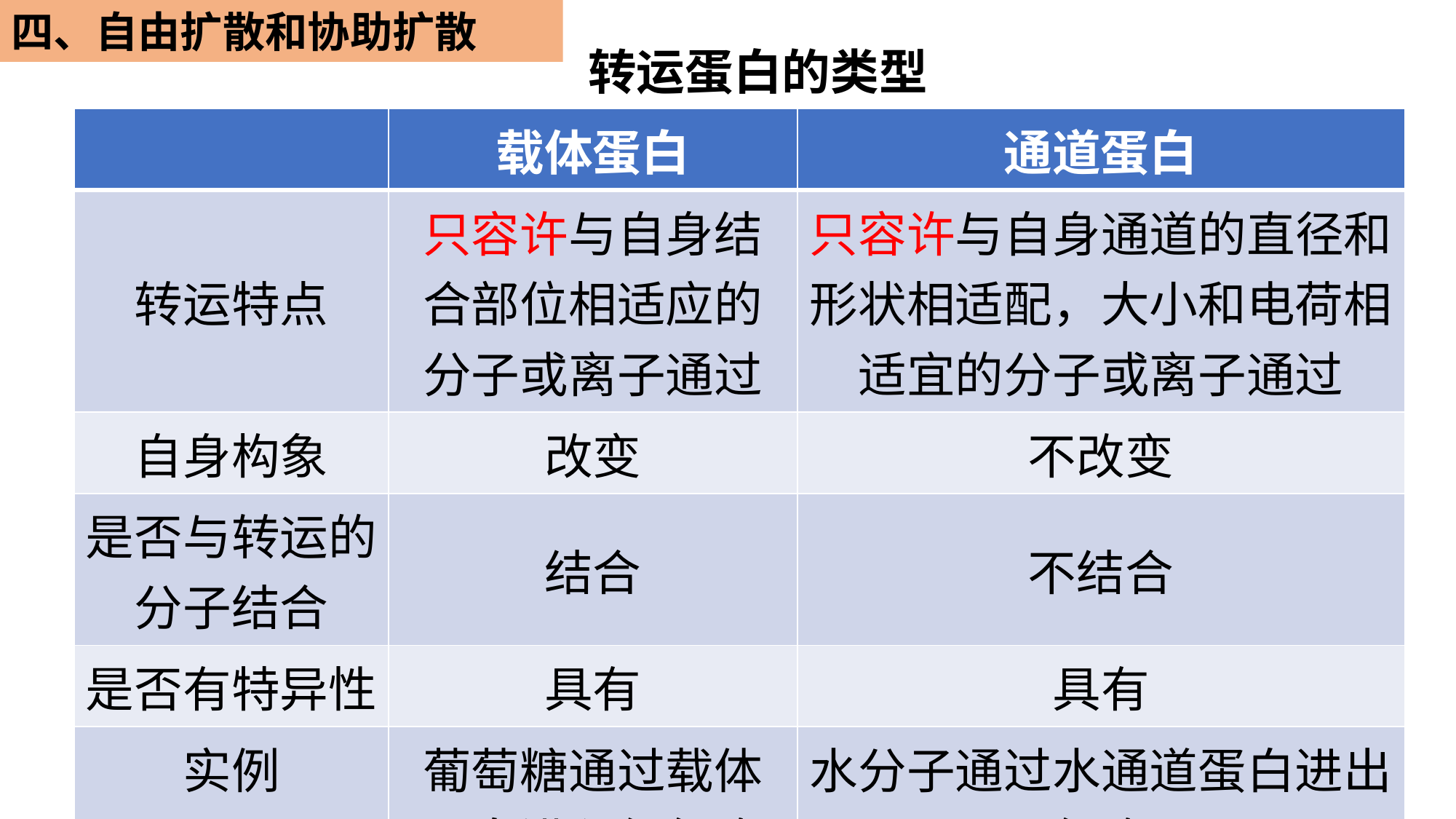

四、自由扩散和协助扩散
转运蛋白的类型
|  | 载体蛋白 | 通道蛋白 |
| --- | --- | --- |
| 转运特点 | 只容许与自身结合部位相适应的分子或离子通过 | 只容许与自身通道的直径和形状相适配，大小和电荷相适宜的分子或离子通过 |
| 自身构象 | 改变 | 不改变 |
| 是否与转运的分子结合 | 结合 | 不结合 |
| 是否有特异性 | 具有 | 具有 |
| 实例 | 葡萄糖通过载体蛋白进入红细胞 | 水分子通过水通道蛋白进出细胞 |